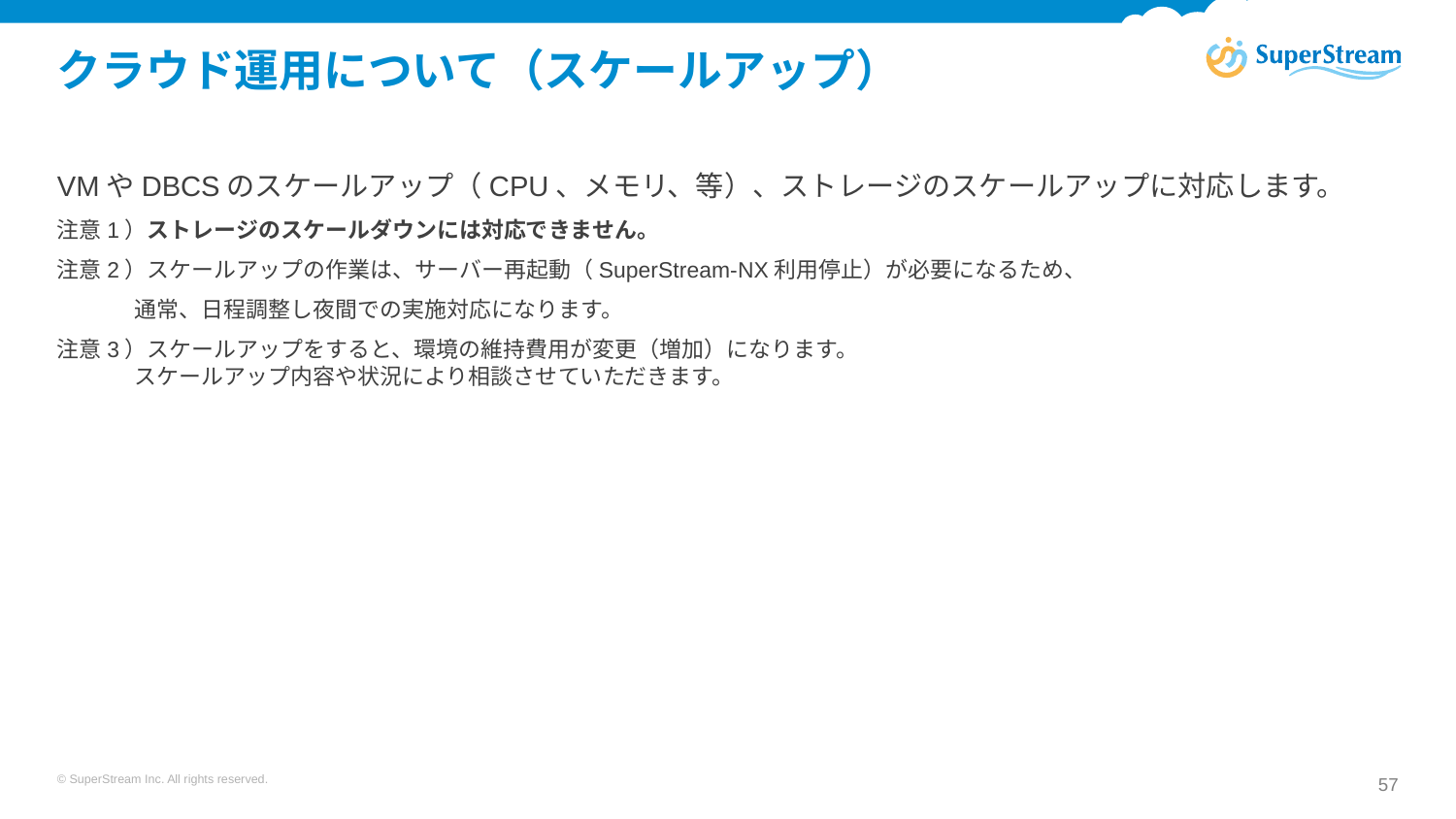

# クラウド運用について（スケールアップ）
VMやDBCSのスケールアップ（CPU、メモリ、等）、ストレージのスケールアップに対応します。
注意1）ストレージのスケールダウンには対応できません。
注意2）スケールアップの作業は、サーバー再起動（SuperStream-NX利用停止）が必要になるため、
　　　  通常、日程調整し夜間での実施対応になります。
注意3）スケールアップをすると、環境の維持費用が変更（増加）になります。
　　　  スケールアップ内容や状況により相談させていただきます。

© SuperStream Inc. All rights reserved.
57